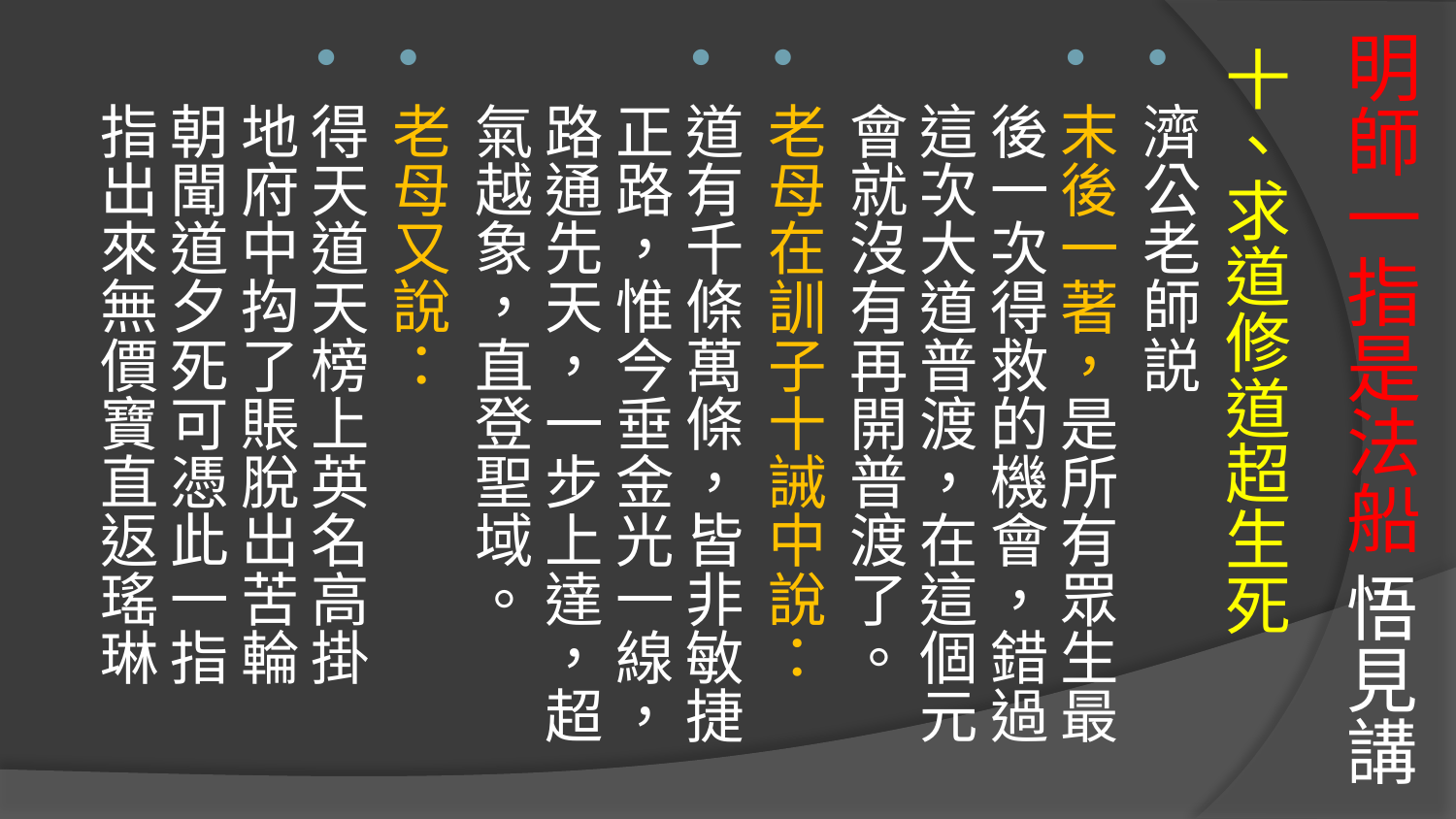

# 明師一指是法船 悟見講
十、求道修道超生死
濟公老師説
末後一著，是所有眾生最後一次得救的機會，錯過這次大道普渡，在這個元會就沒有再開普渡了。
老母在訓子十誡中說：
道有千條萬條，皆非敏捷正路，惟今垂金光一線，路通先天，一步上達，超氣越象，直登聖域。
老母又說：
得天道天榜上英名高掛 
地府中抅了賬脫出苦輪 
朝聞道夕死可憑此一指 
指出來無價寶直返瑤琳